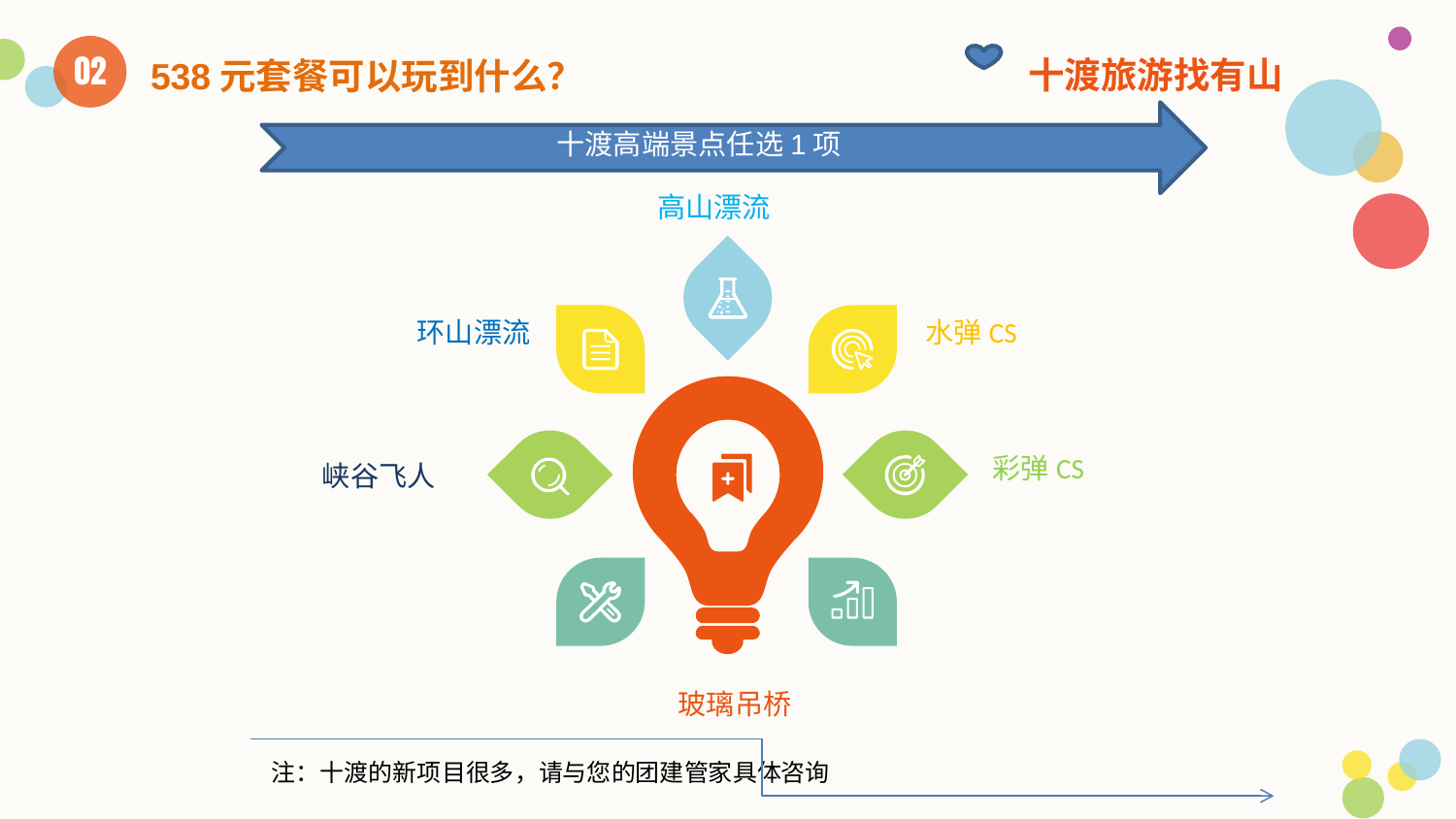

十渡旅游找有山
02
538元套餐可以玩到什么？

十渡高端景点任选1项

高山漂流

环山漂流
水弹CS

彩弹CS

峡谷飞人

玻璃吊桥

注：十渡的新项目很多，请与您的团建管家具体咨询